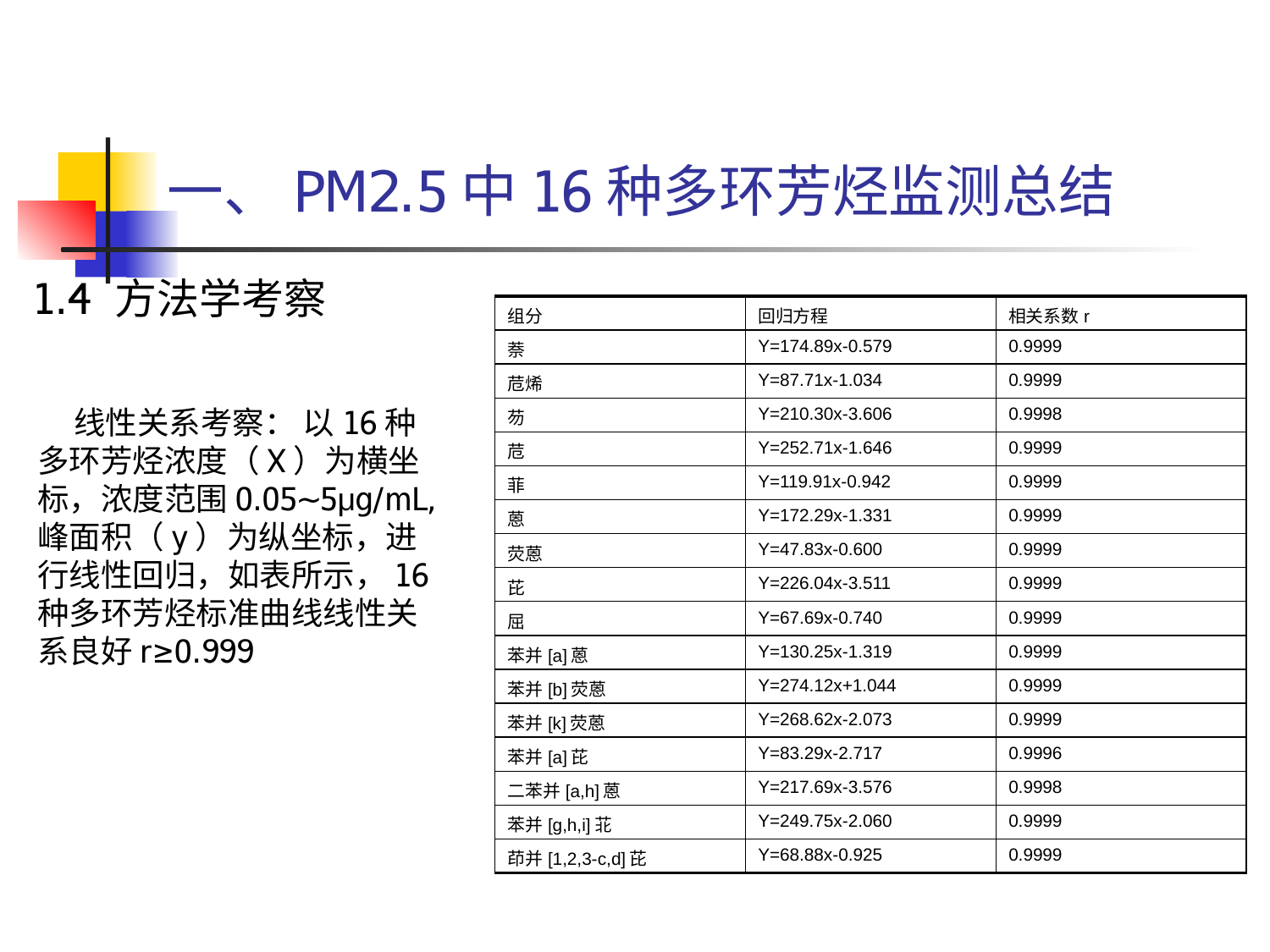

一、PM2.5中16种多环芳烃监测总结
1.4 方法学考察
| 组分 | 回归方程 | 相关系数r |
| --- | --- | --- |
| 萘 | Y=174.89x-0.579 | 0.9999 |
| 苊烯 | Y=87.71x-1.034 | 0.9999 |
| 芴 | Y=210.30x-3.606 | 0.9998 |
| 苊 | Y=252.71x-1.646 | 0.9999 |
| 菲 | Y=119.91x-0.942 | 0.9999 |
| 蒽 | Y=172.29x-1.331 | 0.9999 |
| 荧蒽 | Y=47.83x-0.600 | 0.9999 |
| 芘 | Y=226.04x-3.511 | 0.9999 |
| 屈 | Y=67.69x-0.740 | 0.9999 |
| 苯并[a]蒽 | Y=130.25x-1.319 | 0.9999 |
| 苯并[b]荧蒽 | Y=274.12x+1.044 | 0.9999 |
| 苯并[k]荧蒽 | Y=268.62x-2.073 | 0.9999 |
| 苯并[a]芘 | Y=83.29x-2.717 | 0.9996 |
| 二苯并[a,h]蒽 | Y=217.69x-3.576 | 0.9998 |
| 苯并[g,h,i]苝 | Y=249.75x-2.060 | 0.9999 |
| 茚并[1,2,3-c,d]芘 | Y=68.88x-0.925 | 0.9999 |
    线性关系考察： 以16种多环芳烃浓度（X）为横坐标，浓度范围0.05~5μg/mL,峰面积（y）为纵坐标，进行线性回归，如表所示，16种多环芳烃标准曲线线性关系良好r≥0.999